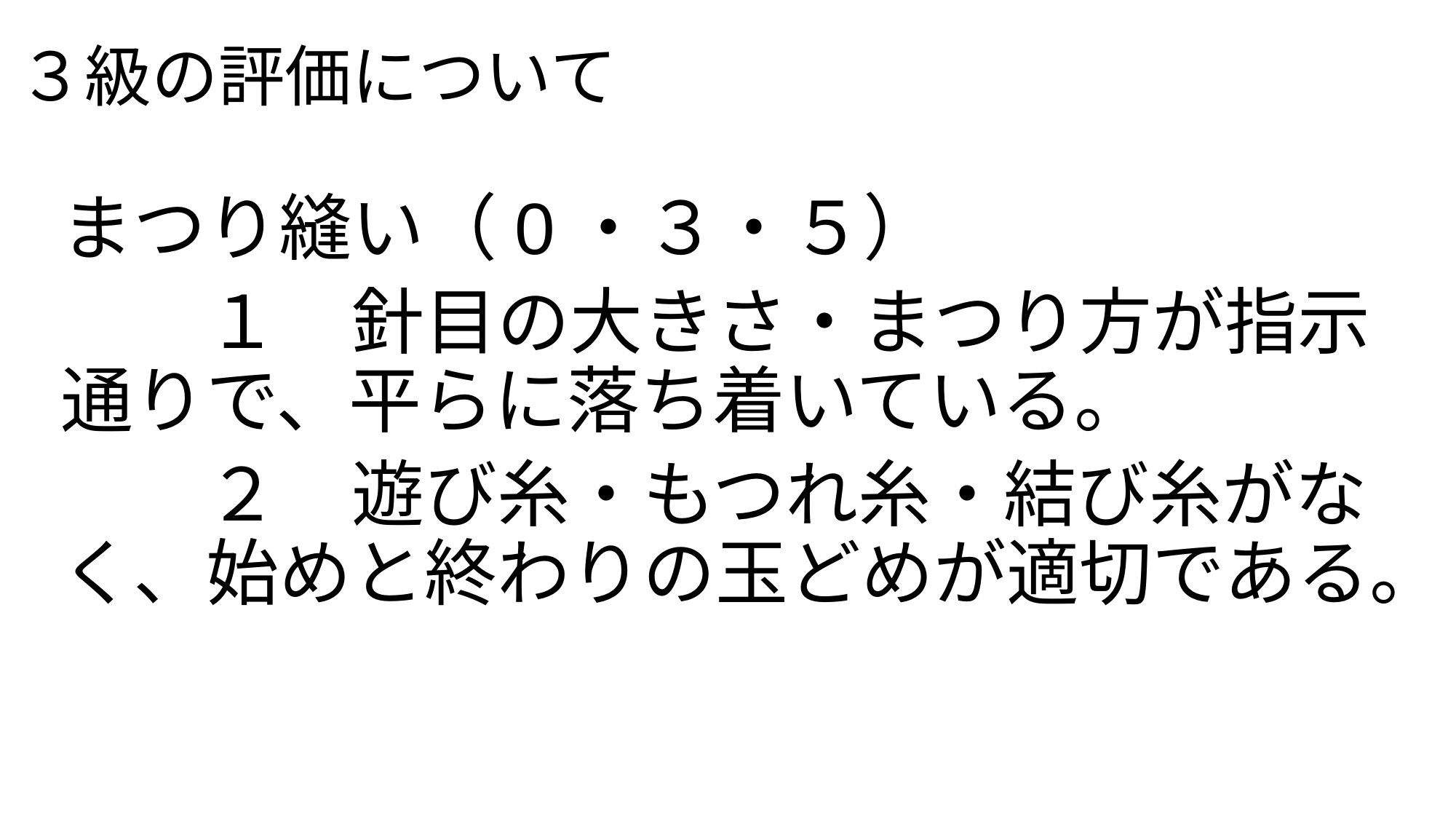

# ３級の評価について
まつり縫い（0・３・５）
　　１　針目の大きさ・まつり方が指示通りで、平らに落ち着いている。
　　２　遊び糸・もつれ糸・結び糸がなく、始めと終わりの玉どめが適切である。